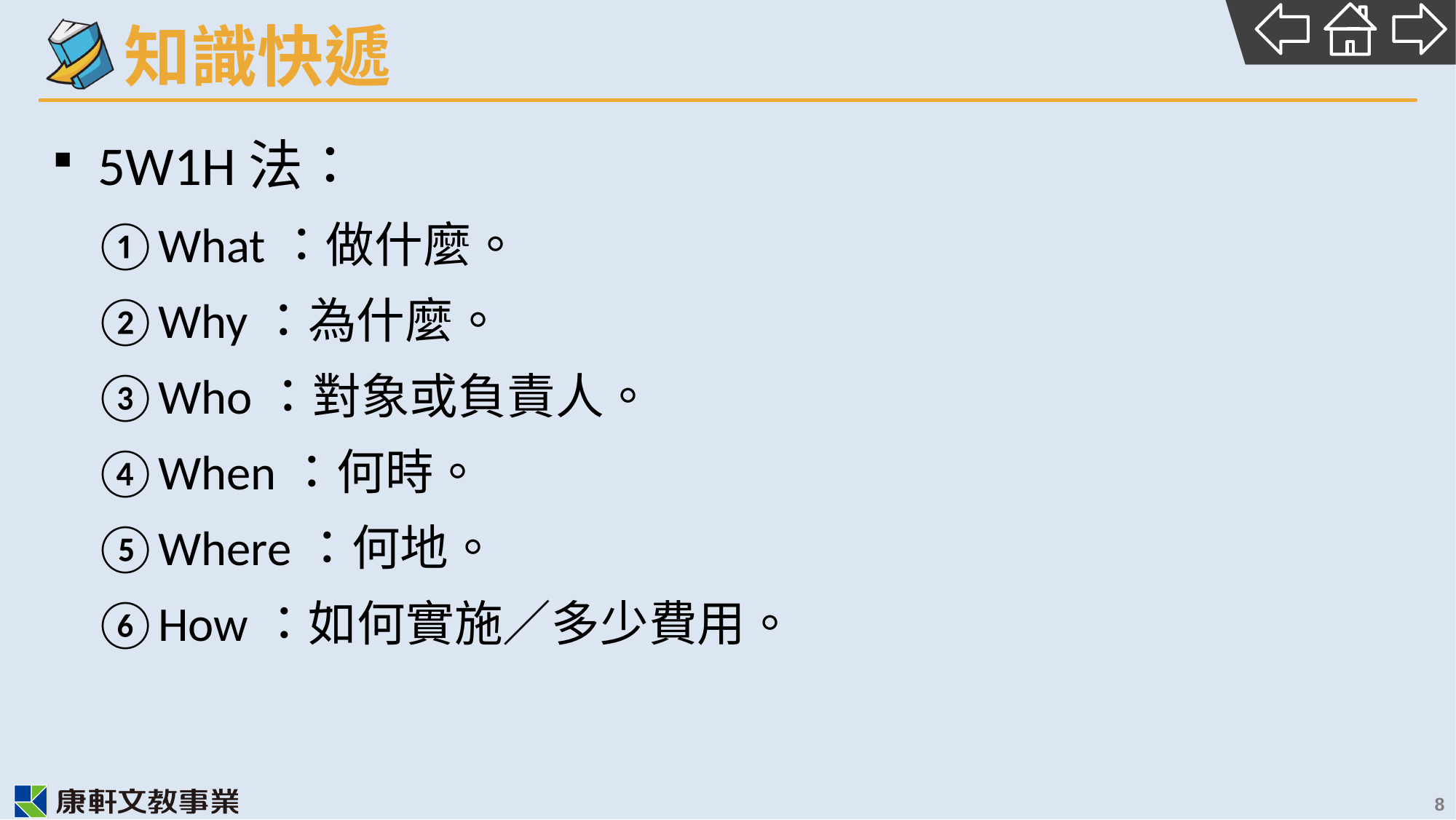

5W1H法：
①What：做什麼。
②Why：為什麼。
③Who：對象或負責人。
④When：何時。
⑤Where：何地。
⑥How：如何實施／多少費用。
8